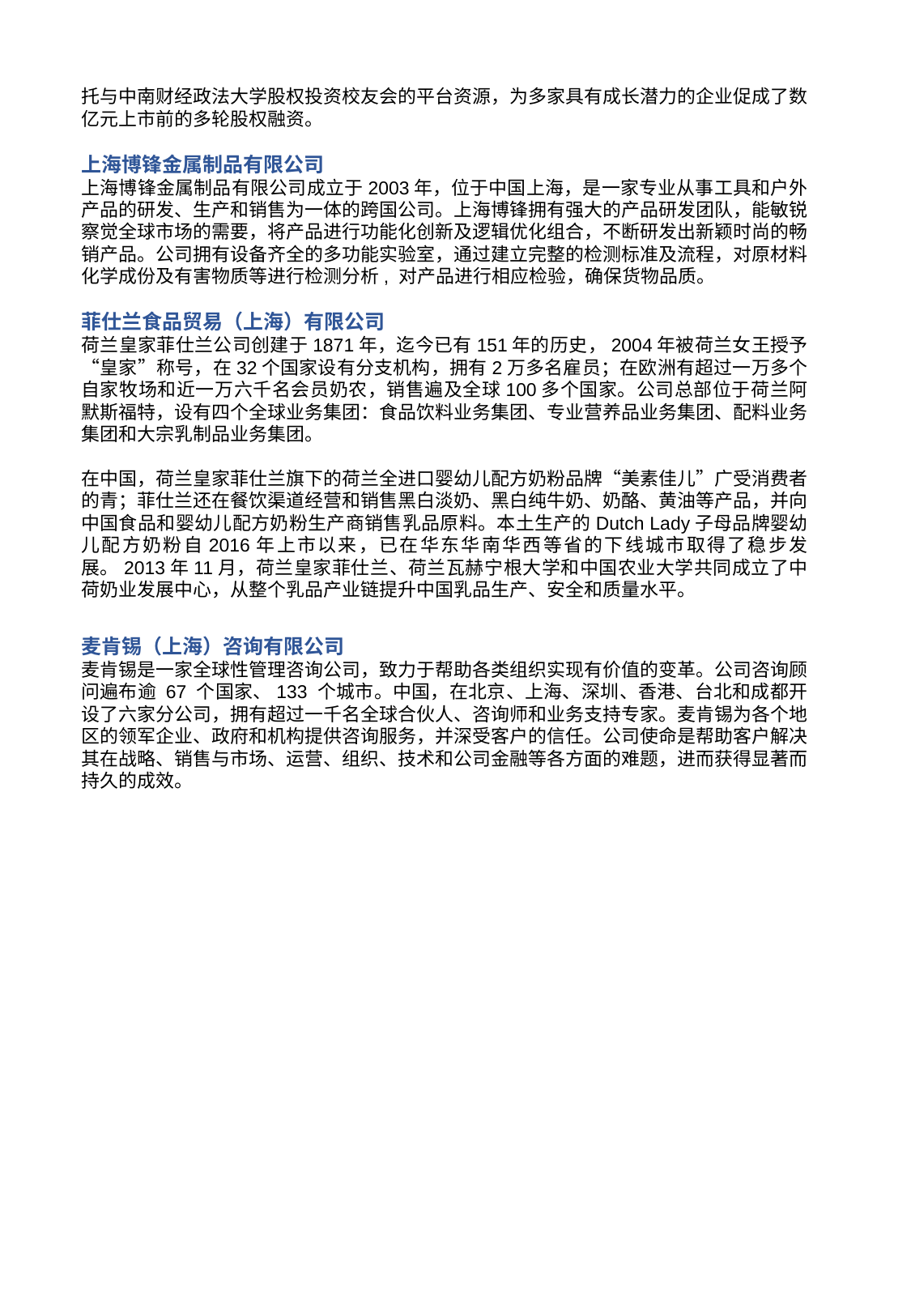

托与中南财经政法大学股权投资校友会的平台资源，为多家具有成长潜力的企业促成了数亿元上市前的多轮股权融资。

上海博锋金属制品有限公司
上海博锋金属制品有限公司成立于2003年，位于中国上海，是一家专业从事工具和户外产品的研发、生产和销售为一体的跨国公司。上海博锋拥有强大的产品研发团队，能敏锐察觉全球市场的需要，将产品进行功能化创新及逻辑优化组合，不断研发出新颖时尚的畅销产品。公司拥有设备齐全的多功能实验室，通过建立完整的检测标准及流程，对原材料化学成份及有害物质等进行检测分析, 对产品进行相应检验，确保货物品质。

菲仕兰食品贸易（上海）有限公司
荷兰皇家菲仕兰公司创建于1871年，迄今已有151年的历史，2004年被荷兰女王授予“皇家”称号，在32个国家设有分支机构，拥有2万多名雇员；在欧洲有超过一万多个自家牧场和近一万六千名会员奶农，销售遍及全球100多个国家。公司总部位于荷兰阿默斯福特，设有四个全球业务集团：食品饮料业务集团、专业营养品业务集团、配料业务集团和大宗乳制品业务集团。

在中国，荷兰皇家菲仕兰旗下的荷兰全进口婴幼儿配方奶粉品牌“美素佳儿”广受消费者的青；菲仕兰还在餐饮渠道经营和销售黑白淡奶、黑白纯牛奶、奶酪、黄油等产品，并向中国食品和婴幼儿配方奶粉生产商销售乳品原料。本土生产的Dutch Lady子母品牌婴幼儿配方奶粉自2016年上市以来，已在华东华南华西等省的下线城市取得了稳步发展。2013年11月，荷兰皇家菲仕兰、荷兰瓦赫宁根大学和中国农业大学共同成立了中荷奶业发展中心，从整个乳品产业链提升中国乳品生产、安全和质量水平。

麦肯锡（上海）咨询有限公司
麦肯锡是一家全球性管理咨询公司，致力于帮助各类组织实现有价值的变革。公司咨询顾问遍布逾 67 个国家、133 个城市。中国，在北京、上海、深圳、香港、台北和成都开设了六家分公司，拥有超过一千名全球合伙人、咨询师和业务支持专家。麦肯锡为各个地区的领军企业、政府和机构提供咨询服务，并深受客户的信任。公司使命是帮助客户解决其在战略、销售与市场、运营、组织、技术和公司金融等各方面的难题，进而获得显著而持久的成效。